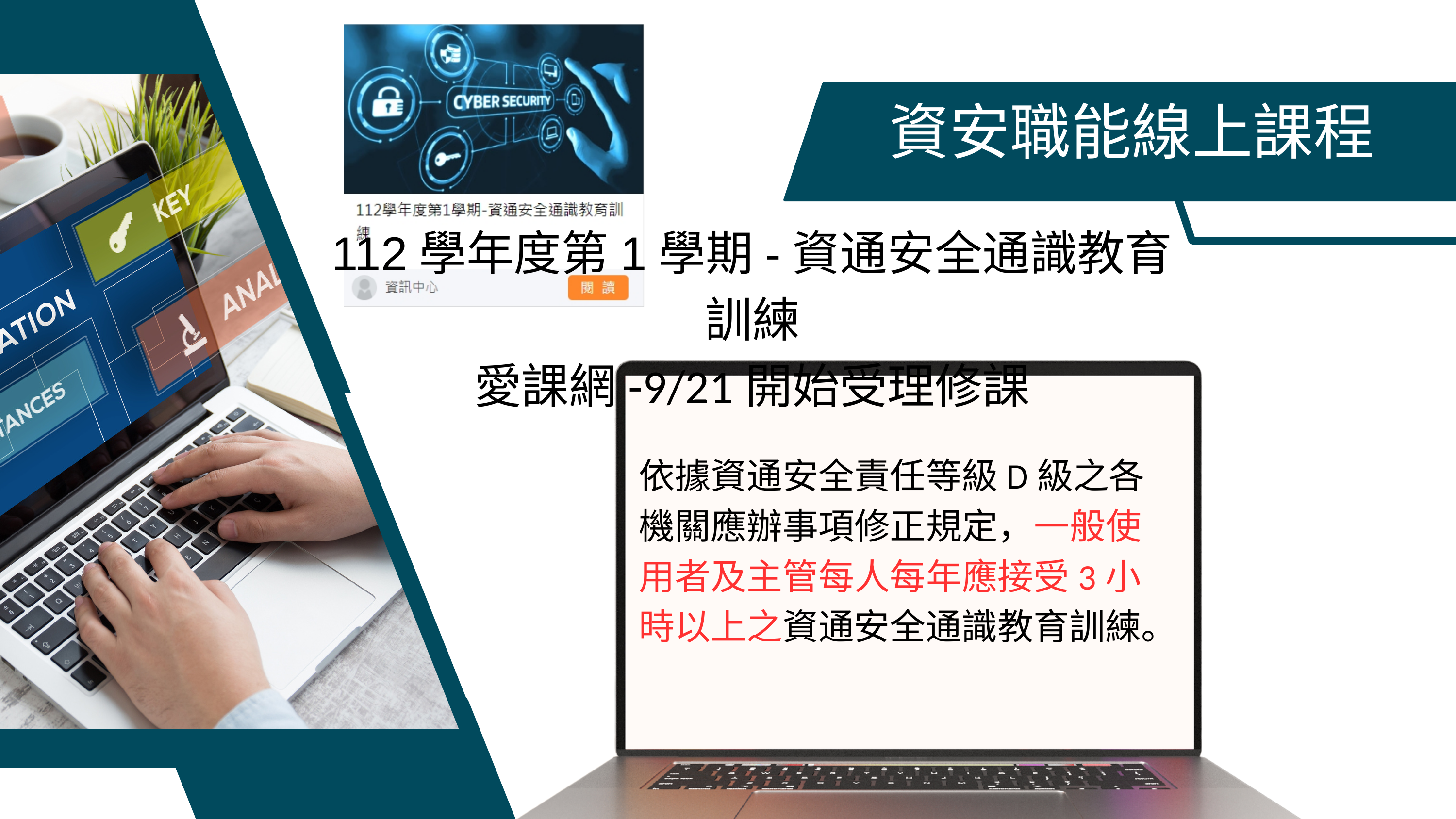

資安職能線上課程

112學年度第1學期-資通安全通識教育訓練
愛課網-9/21開始受理修課

依據資通安全責任等級D級之各機關應辦事項修正規定，一般使用者及主管每人每年應接受3小時以上之資通安全通識教育訓練。